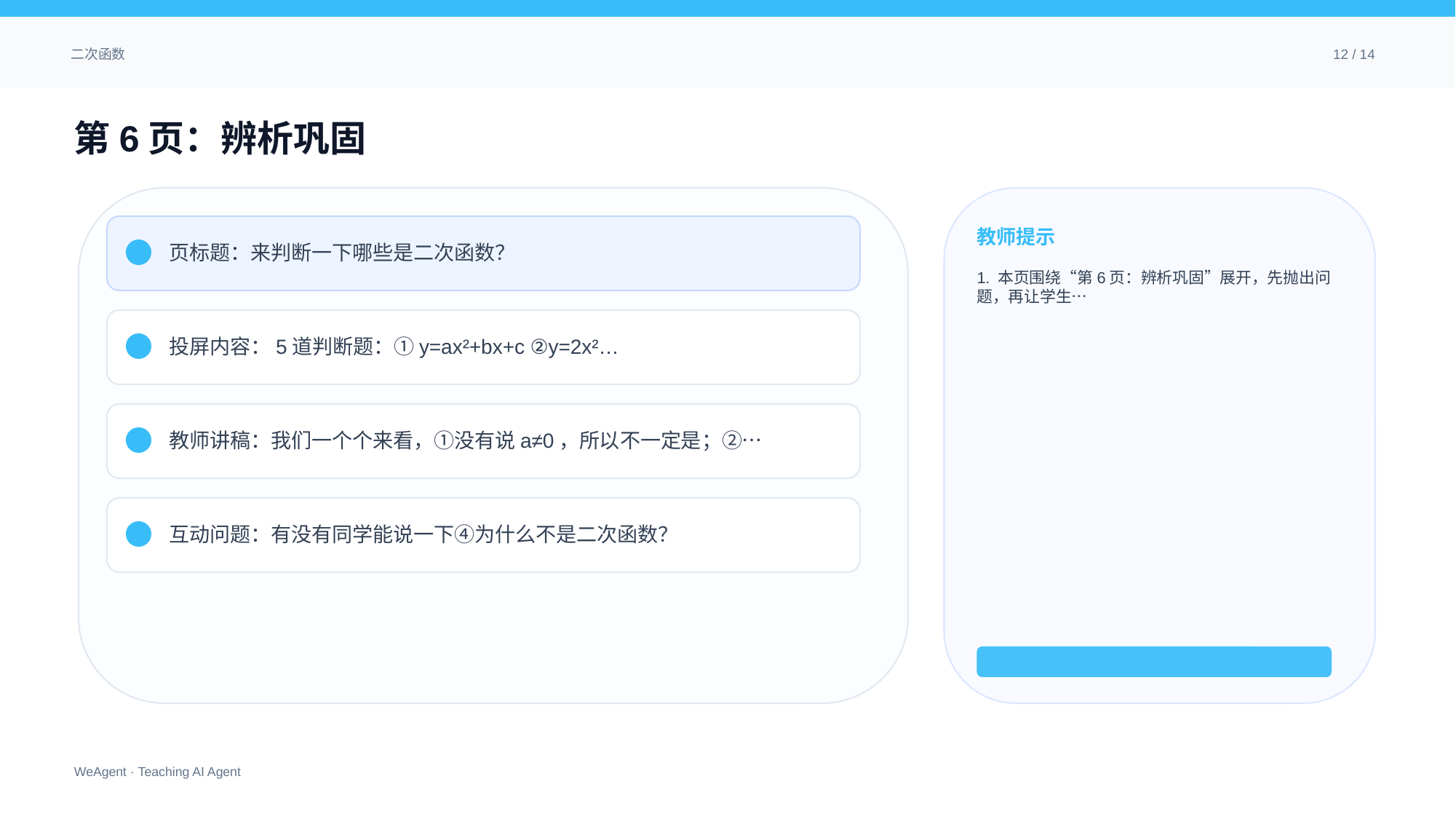

二次函数
12 / 14
第6页：辨析巩固

教师提示
页标题：来判断一下哪些是二次函数？

1. 本页围绕“第6页：辨析巩固”展开，先抛出问题，再让学生…

投屏内容：5道判断题：①y=ax²+bx+c ②y=2x²…

教师讲稿：我们一个个来看，①没有说a≠0，所以不一定是；②…

互动问题：有没有同学能说一下④为什么不是二次函数？

WeAgent · Teaching AI Agent